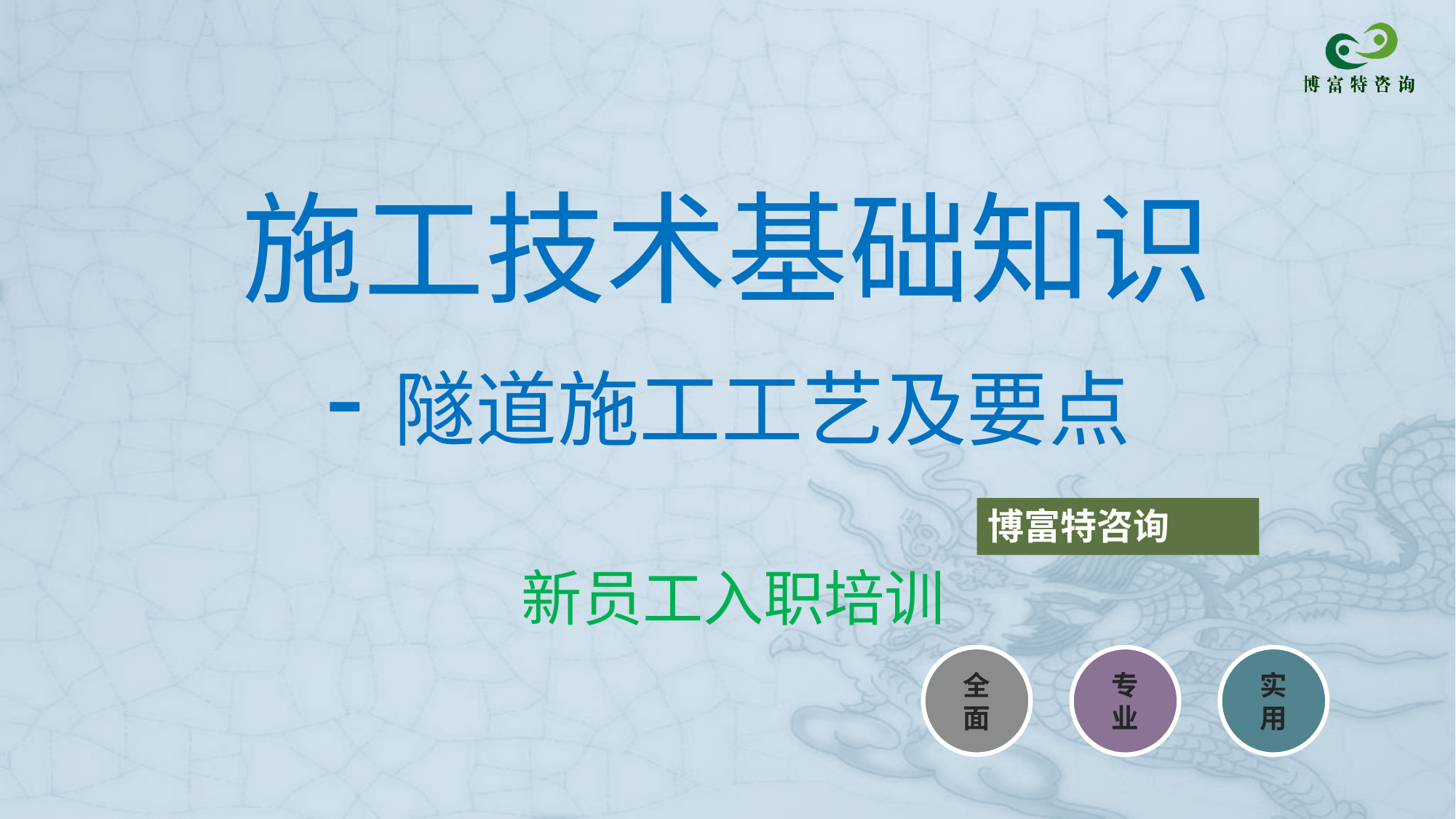

# 施工技术基础知识 -隧道施工工艺及要点
博富特咨询
新员工入职培训

全面
实用
专业